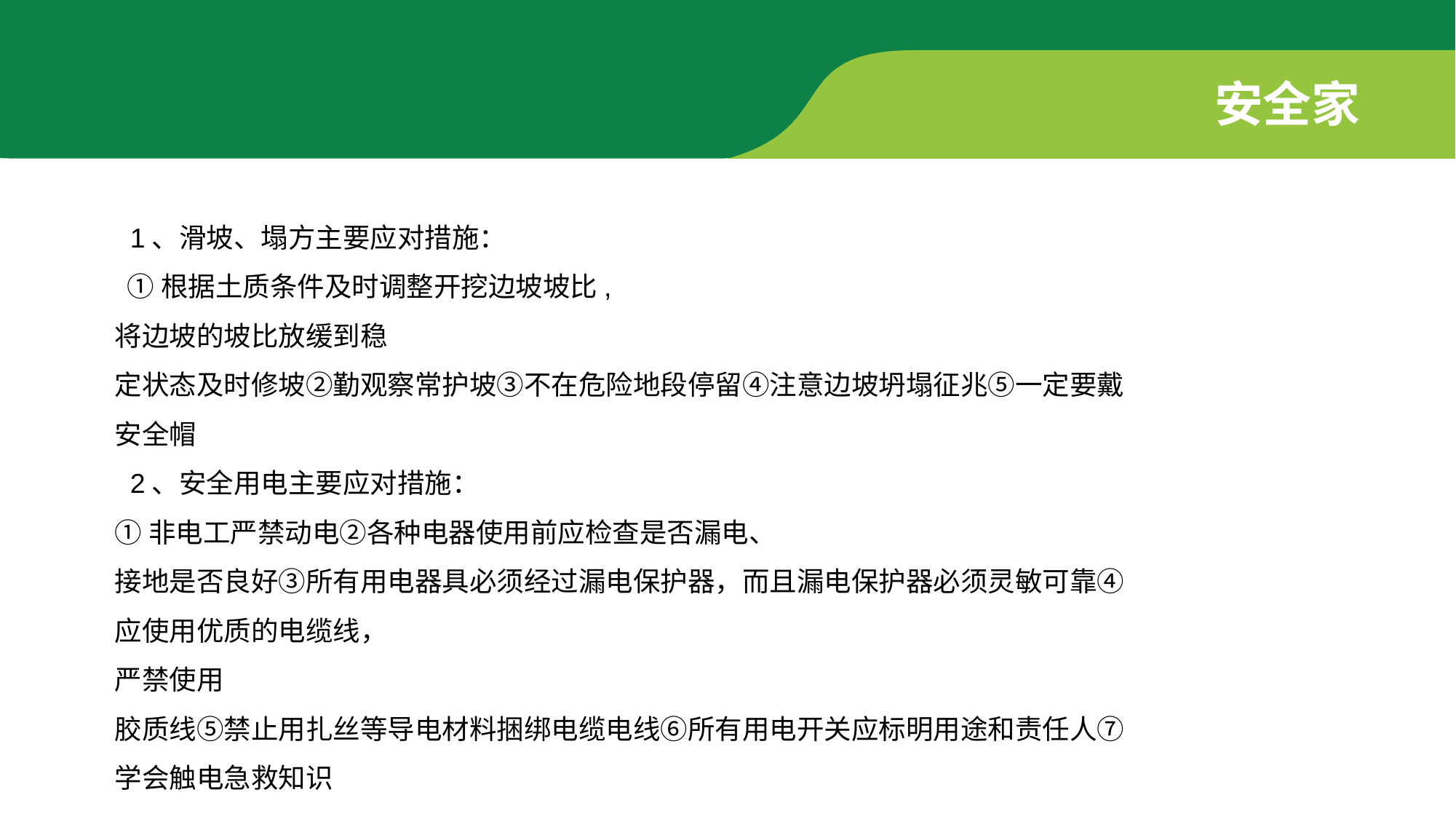

安全家
  1、滑坡、塌方主要应对措施：
  ①根据土质条件及时调整开挖边坡坡比,
将边坡的坡比放缓到稳
定状态及时修坡②勤观察常护坡③不在危险地段停留④注意边坡坍塌征兆⑤一定要戴安全帽
  2、安全用电主要应对措施：
①非电工严禁动电②各种电器使用前应检查是否漏电、
接地是否良好③所有用电器具必须经过漏电保护器，而且漏电保护器必须灵敏可靠④应使用优质的电缆线，
严禁使用
胶质线⑤禁止用扎丝等导电材料捆绑电缆电线⑥所有用电开关应标明用途和责任人⑦学会触电急救知识